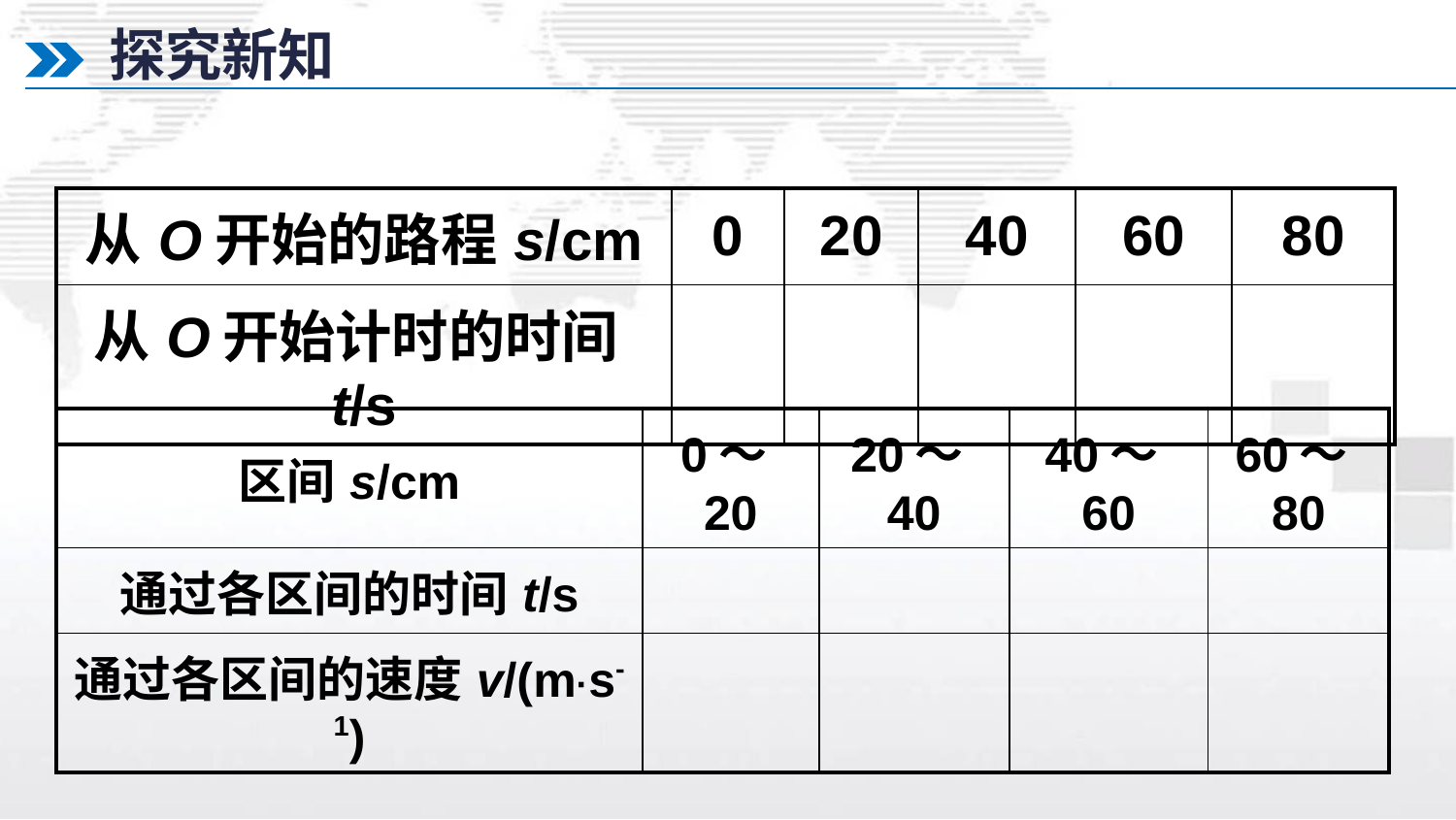

# 探究新知
| 从O开始的路程s/cm | 0 | 20 | 40 | 60 | 80 |
| --- | --- | --- | --- | --- | --- |
| 从O开始计时的时间t/s |  |  |  |  |  |
| 区间s/cm | 0～20 | 20～40 | 40～60 | 60～80 |
| --- | --- | --- | --- | --- |
| 通过各区间的时间t/s |  |  |  |  |
| 通过各区间的速度v/(m·s-1) |  |  |  |  |